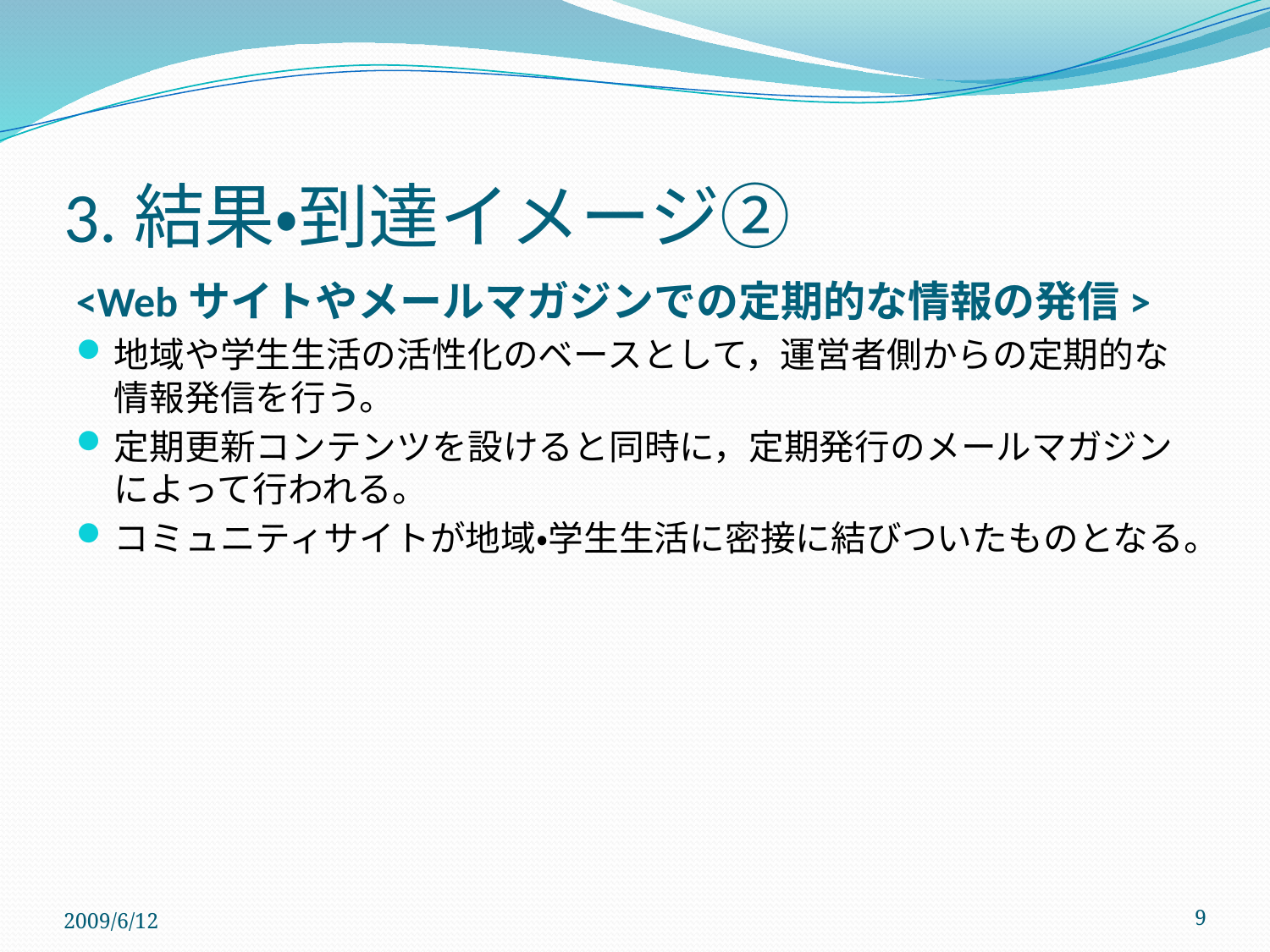

# 3.結果・到達イメージ②
<Webサイトやメールマガジンでの定期的な情報の発信>
地域や学生生活の活性化のベースとして，運営者側からの定期的な情報発信を行う。
定期更新コンテンツを設けると同時に，定期発行のメールマガジンによって行われる。
コミュニティサイトが地域・学生生活に密接に結びついたものとなる。

2009/6/12
9